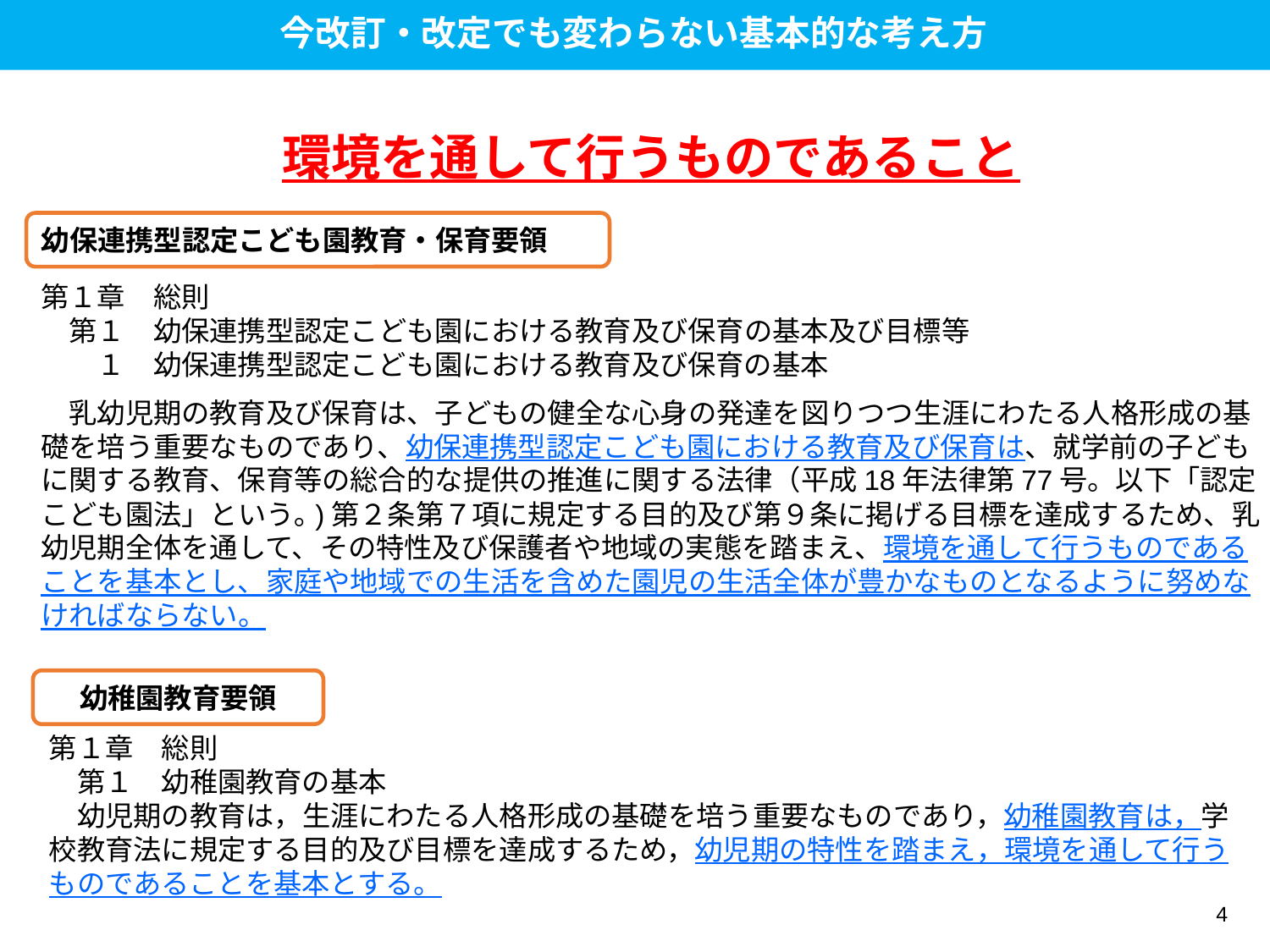

# 今改訂・改定でも変わらない基本的な考え方

環境を通して行うものであること
幼保連携型認定こども園教育・保育要領
第１章　総則
　第１　幼保連携型認定こども園における教育及び保育の基本及び目標等
　　１　幼保連携型認定こども園における教育及び保育の基本
　乳幼児期の教育及び保育は、子どもの健全な心身の発達を図りつつ生涯にわたる人格形成の基礎を培う重要なものであり、幼保連携型認定こども園における教育及び保育は、就学前の子どもに関する教育、保育等の総合的な提供の推進に関する法律（平成18年法律第77号。以下「認定こども園法」という｡)第２条第７項に規定する目的及び第９条に掲げる目標を達成するため、乳幼児期全体を通して、その特性及び保護者や地域の実態を踏まえ、環境を通して行うものであることを基本とし、家庭や地域での生活を含めた園児の生活全体が豊かなものとなるように努めなければならない。
幼稚園教育要領
第１章　総則
　第１　幼稚園教育の基本
　幼児期の教育は，生涯にわたる人格形成の基礎を培う重要なものであり，幼稚園教育は，学校教育法に規定する目的及び目標を達成するため，幼児期の特性を踏まえ，環境を通して行うものであることを基本とする。
4